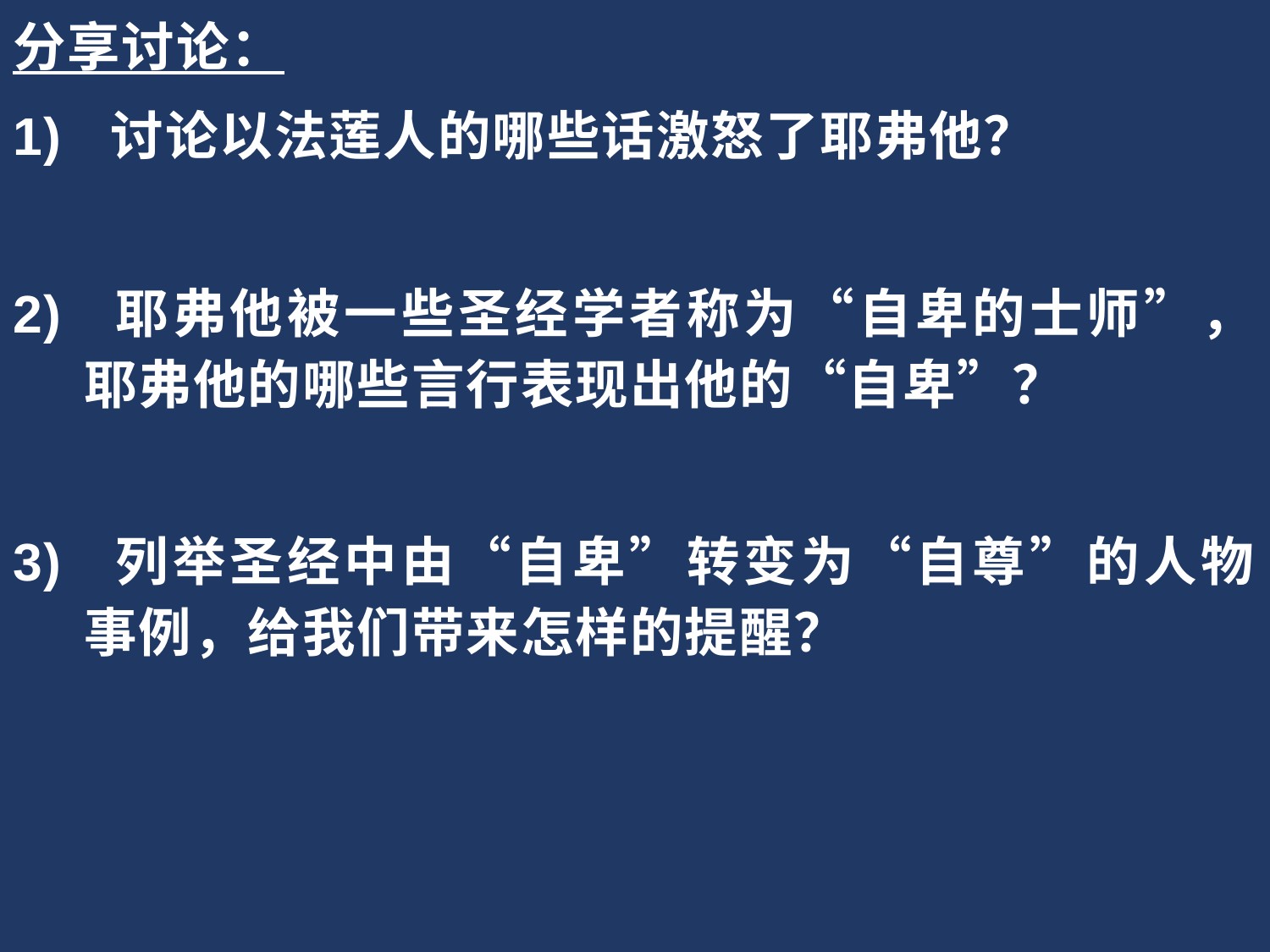

分享讨论：
 讨论以法莲人的哪些话激怒了耶弗他？

 耶弗他被一些圣经学者称为“自卑的士师”，耶弗他的哪些言行表现出他的“自卑”？

 列举圣经中由“自卑”转变为“自尊”的人物事例，给我们带来怎样的提醒？